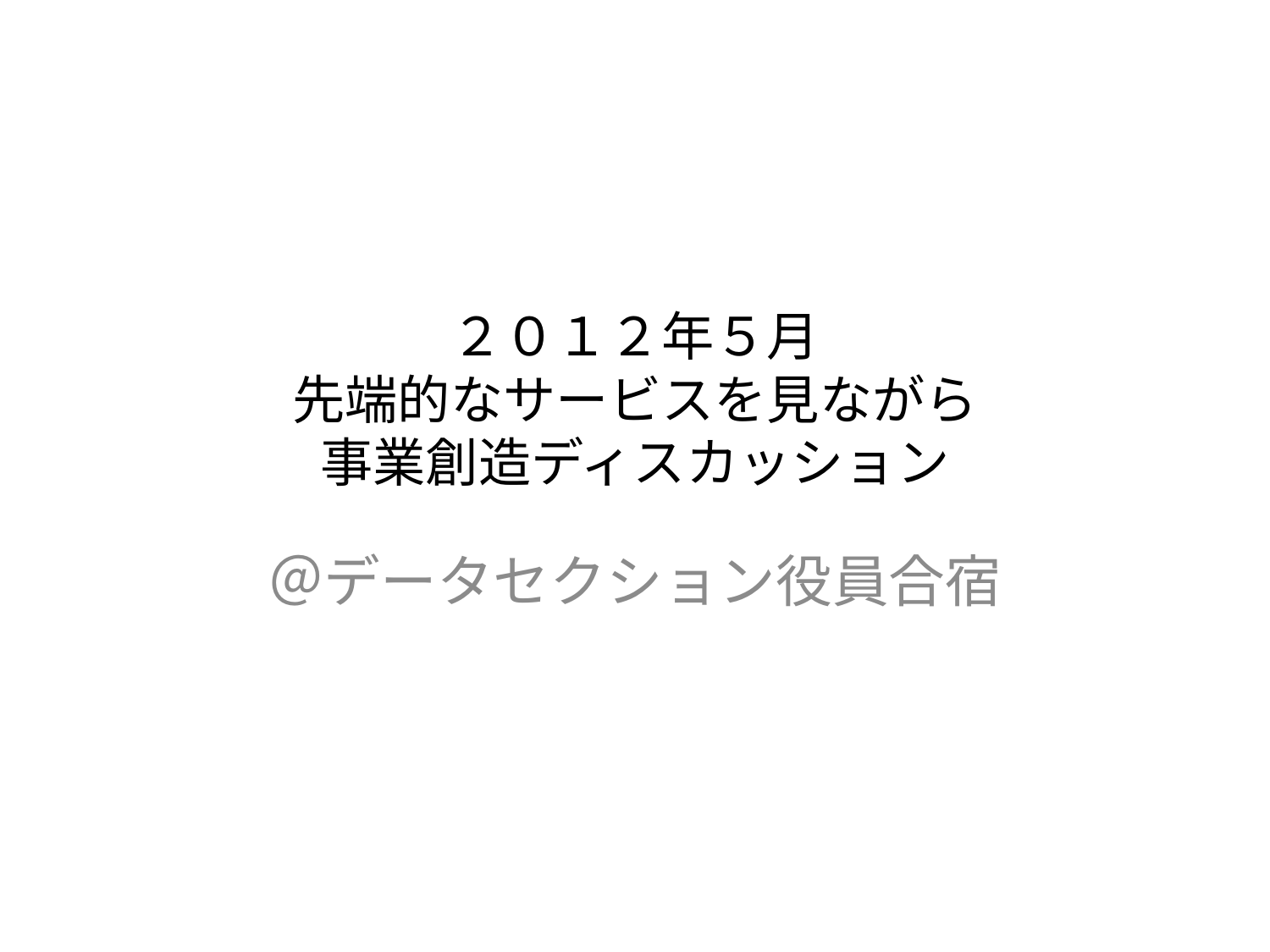

# ２０１２年５月 先端的なサービスを見ながら 事業創造ディスカッション
＠データセクション役員合宿